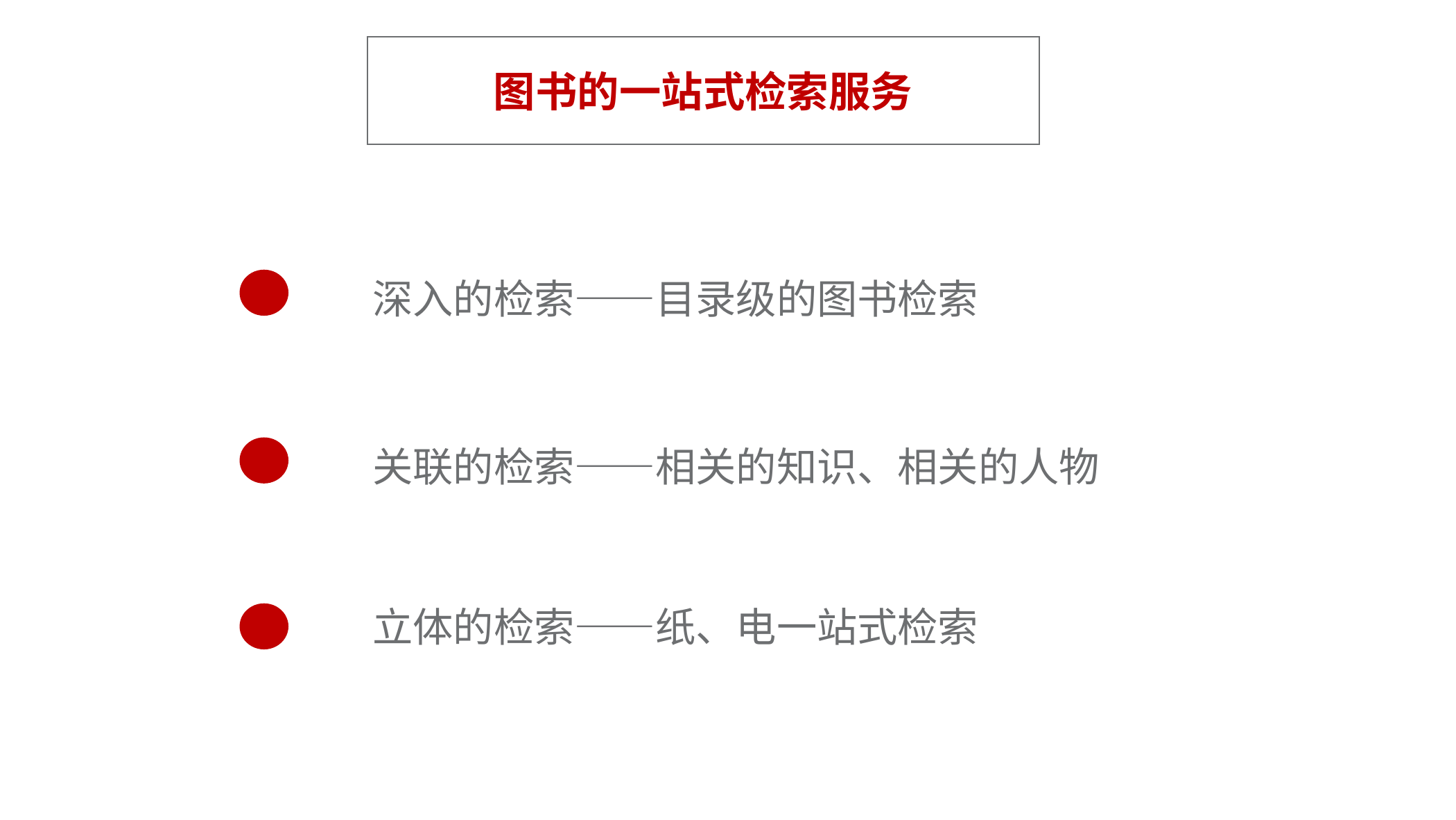

图书的一站式检索服务

深入的检索——目录级的图书检索

关联的检索——相关的知识、相关的人物

立体的检索——纸、电一站式检索